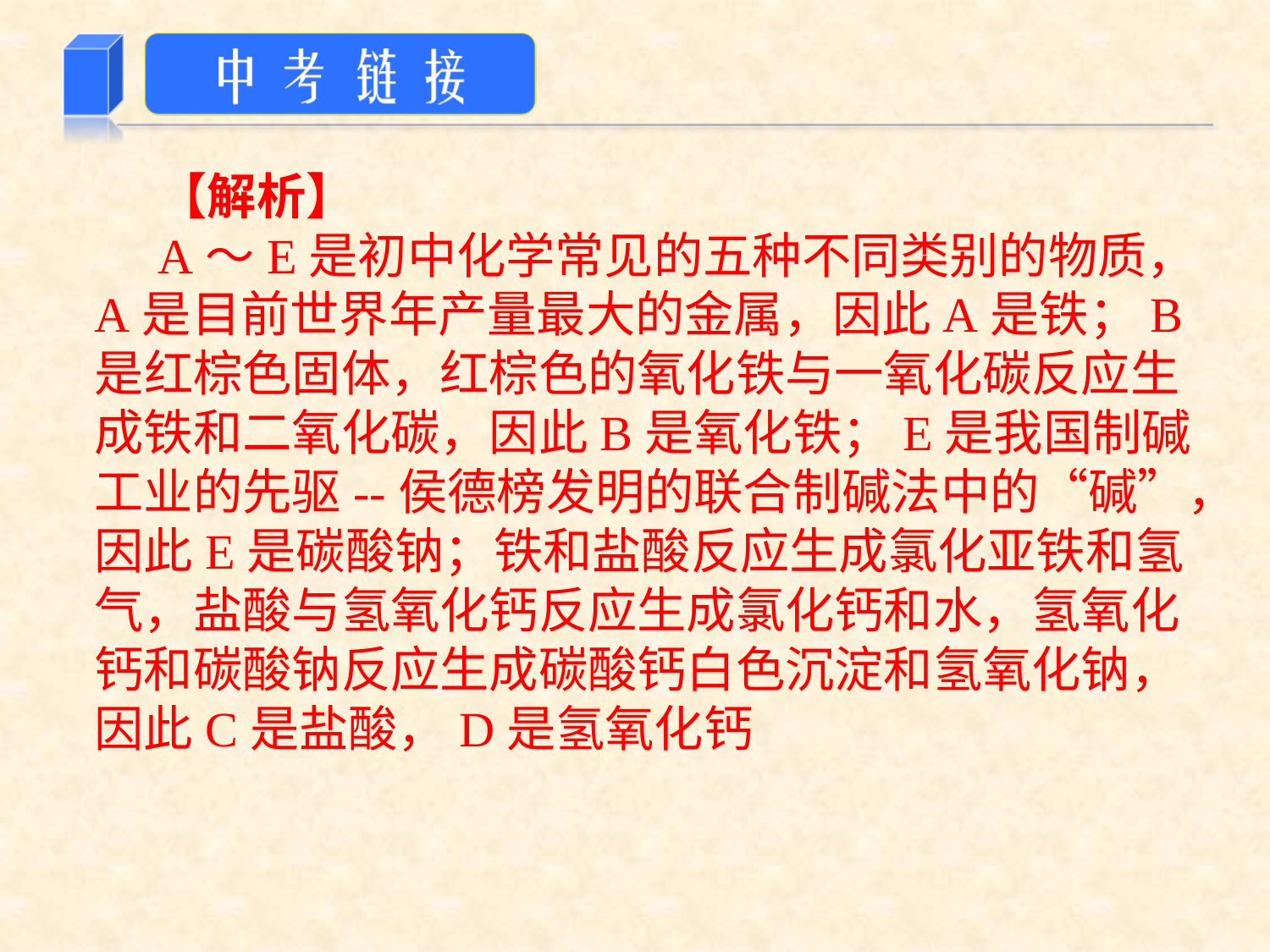

【解析】
A～E是初中化学常见的五种不同类别的物质，A是目前世界年产量最大的金属，因此A是铁；B是红棕色固体，红棕色的氧化铁与一氧化碳反应生成铁和二氧化碳，因此B是氧化铁；E是我国制碱工业的先驱--侯德榜发明的联合制碱法中的“碱”，因此E是碳酸钠；铁和盐酸反应生成氯化亚铁和氢气，盐酸与氢氧化钙反应生成氯化钙和水，氢氧化钙和碳酸钠反应生成碳酸钙白色沉淀和氢氧化钠，因此C是盐酸，D是氢氧化钙